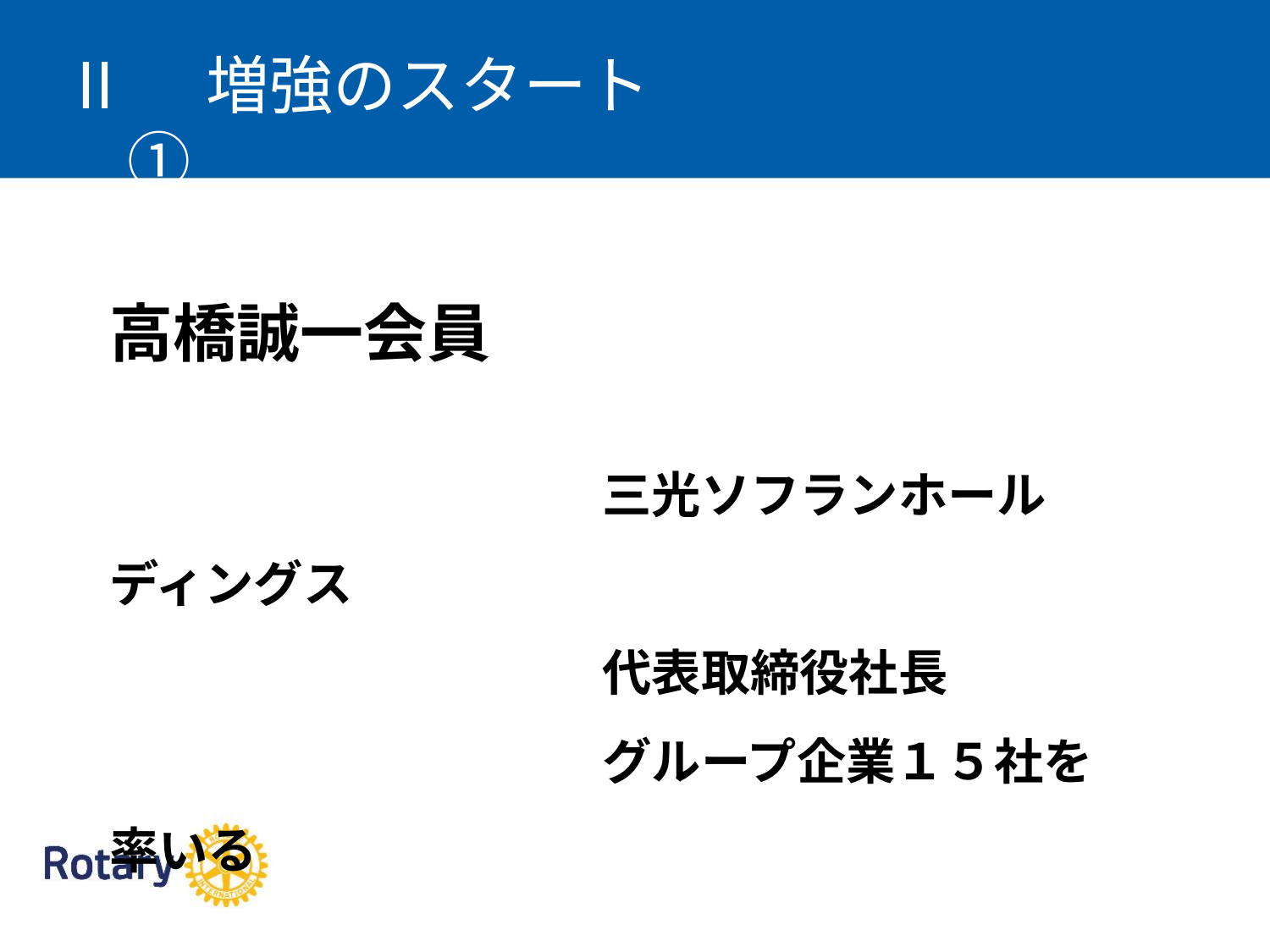

Ⅱ　増強のスタート　　①
高橋誠一会員

　　　　　　　　　　三光ソフランホールディングス
　　　　　　　　　　代表取締役社長
　　　　　　　　　　グループ企業１５社を率いる